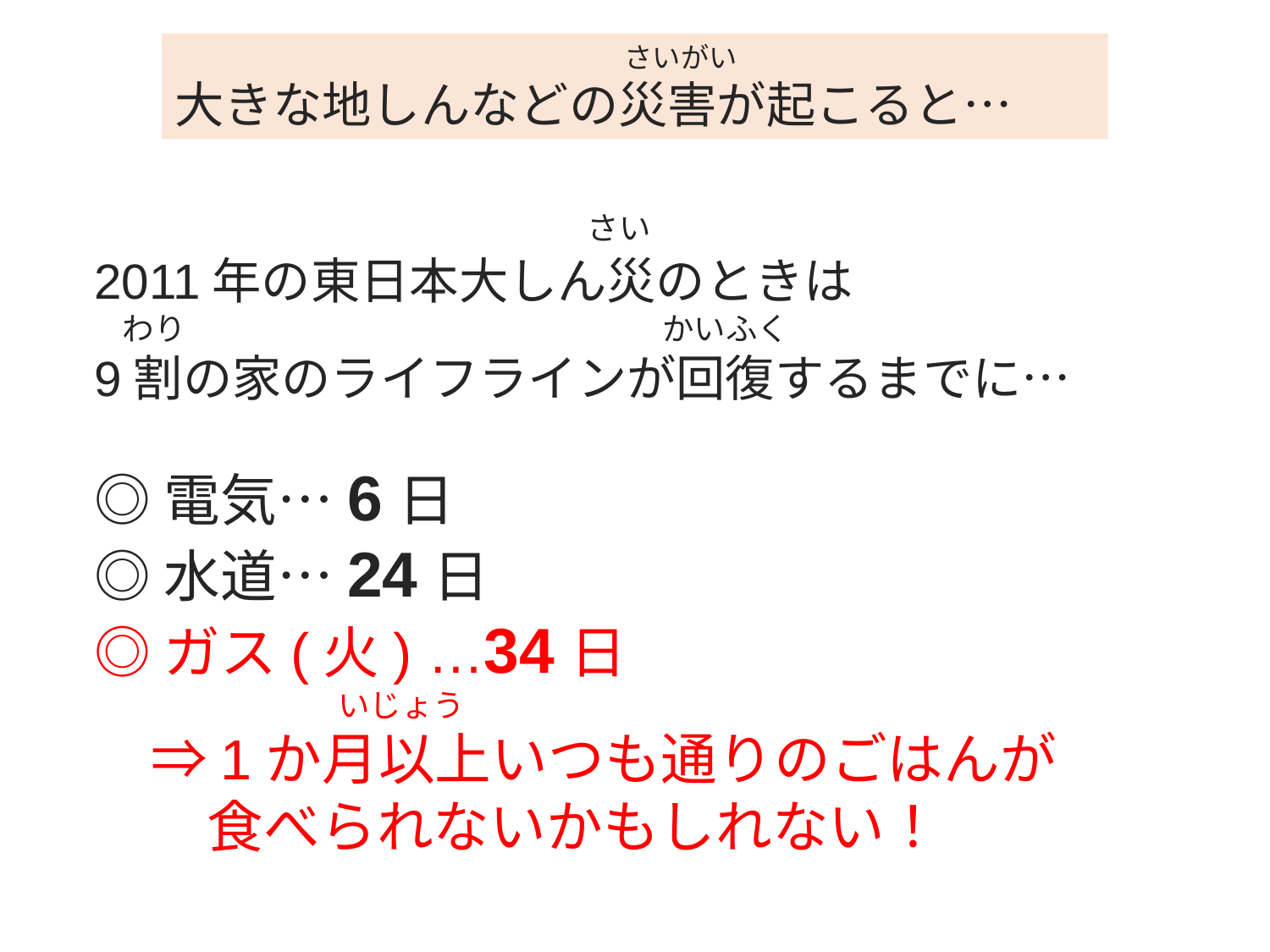

さいがい
大きな地しんなどの災害が起こると…
　　　　　　　　　　さい
2011年の東日本大しん災のときは
　わり　　　　　　　　　　　　　　　かいふく
9割の家のライフラインが回復するまでに…

◎電気…6日
◎水道…24日
◎ガス(火) …34日
　　　　  　　　 いじょう
　⇒1か月以上いつも通りのごはんが
　　食べられないかもしれない！